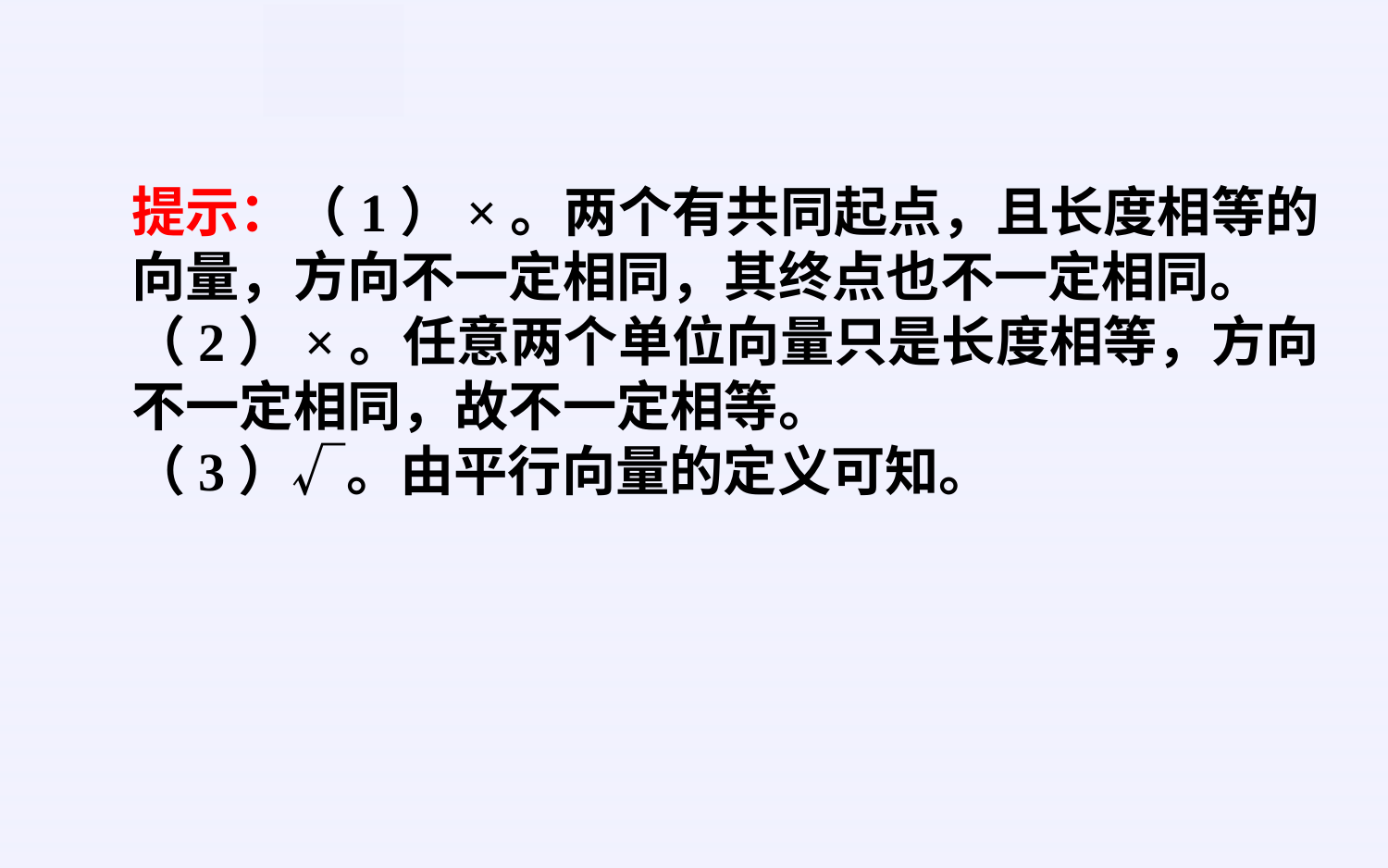

提示：（1）×。两个有共同起点，且长度相等的向量，方向不一定相同，其终点也不一定相同。
（2）×。任意两个单位向量只是长度相等，方向不一定相同，故不一定相等。
（3）√。由平行向量的定义可知。